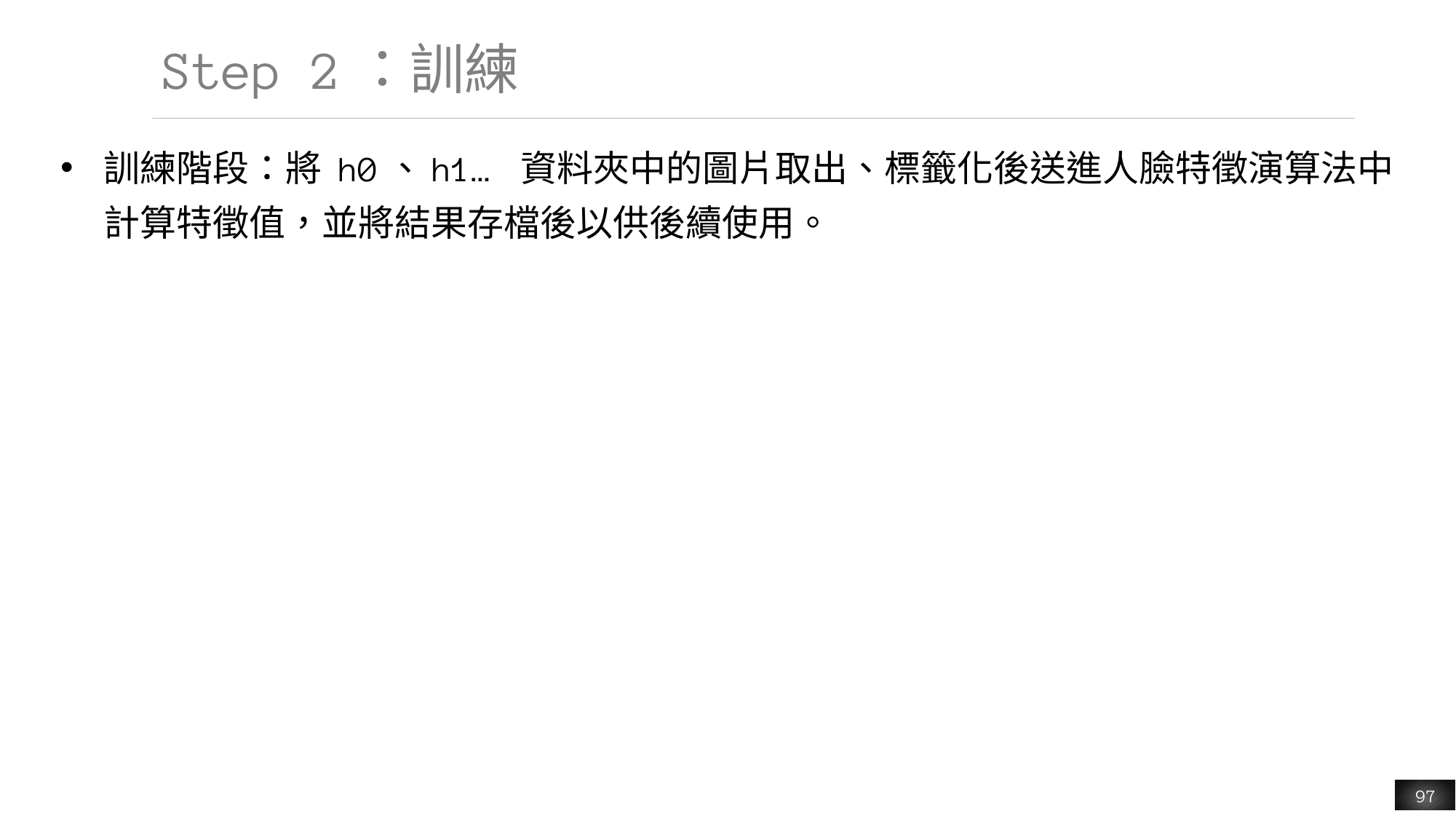

# Step 2：訓練
訓練階段：將 h0、h1… 資料夾中的圖片取出、標籤化後送進人臉特徵演算法中計算特徵值，並將結果存檔後以供後續使用。